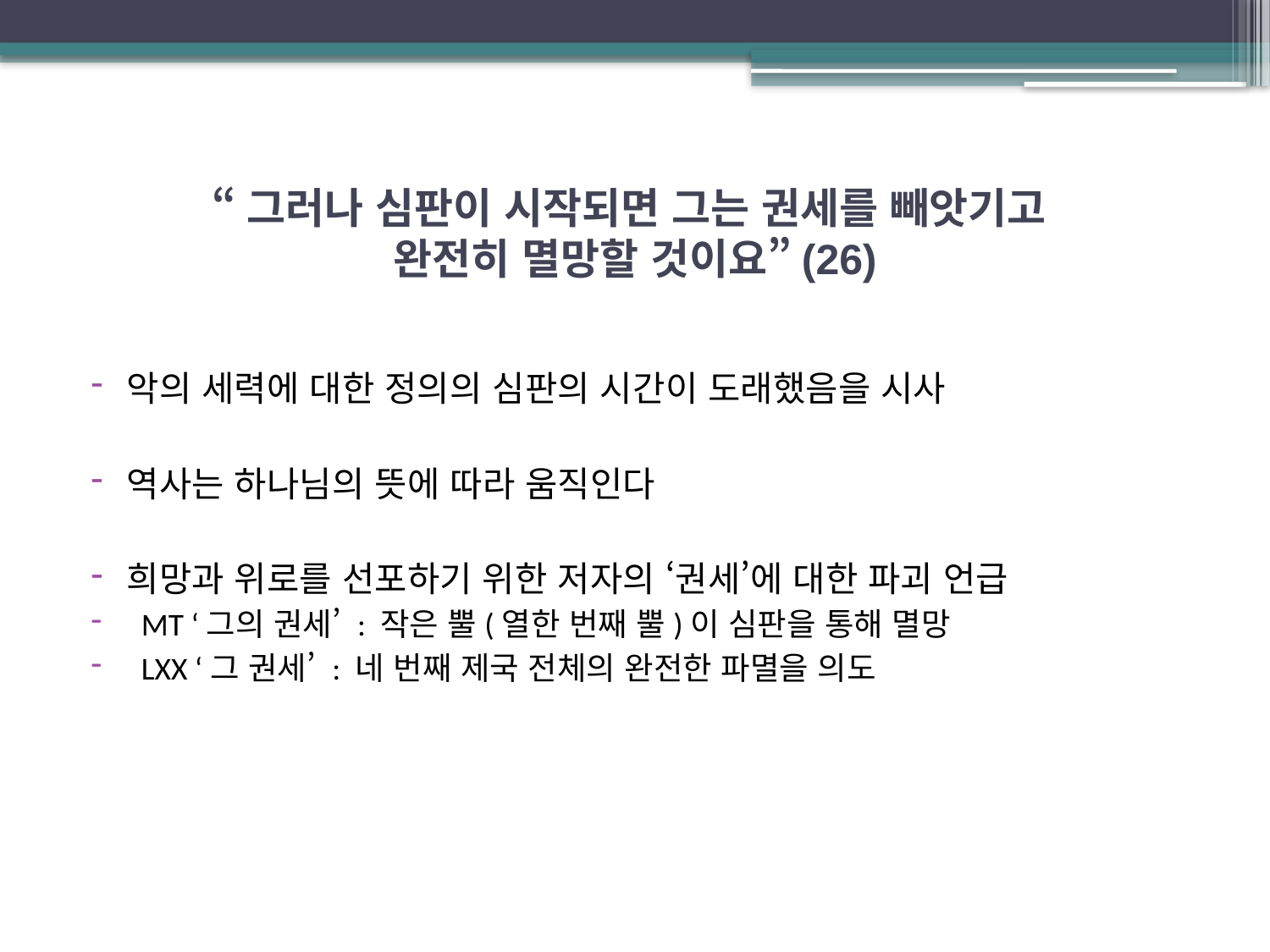

# “그러나 심판이 시작되면 그는 권세를 빼앗기고 완전히 멸망할 것이요”(26)

악의 세력에 대한 정의의 심판의 시간이 도래했음을 시사

역사는 하나님의 뜻에 따라 움직인다

희망과 위로를 선포하기 위한 저자의 ‘권세’에 대한 파괴 언급
  MT ‘그의 권세’ : 작은 뿔(열한 번째 뿔)이 심판을 통해 멸망
  LXX ‘그 권세’ : 네 번째 제국 전체의 완전한 파멸을 의도